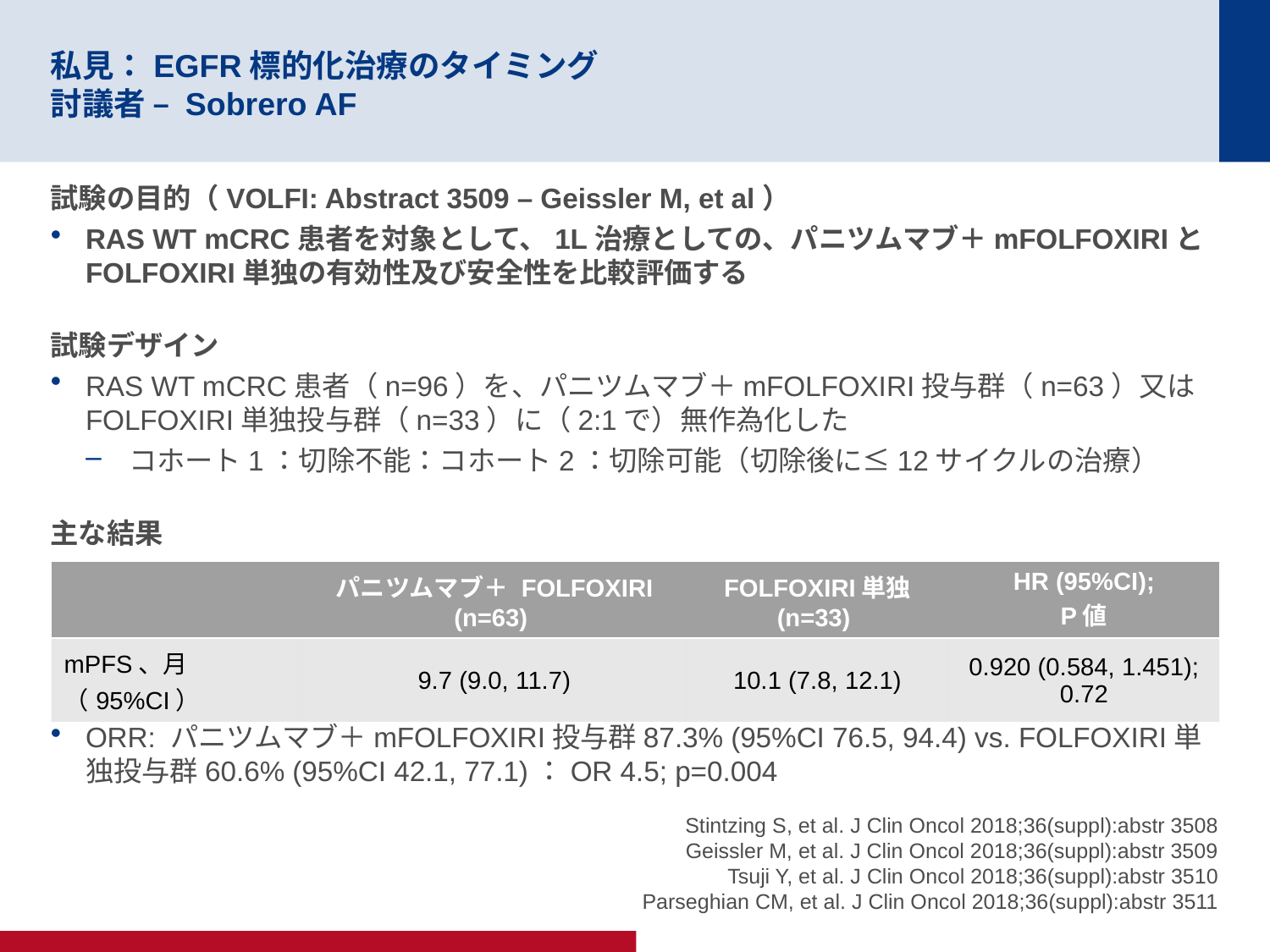

# 私見：EGFR標的化治療のタイミング 討議者 – Sobrero AF
試験の目的（VOLFI: Abstract 3509 – Geissler M, et al）
RAS WT mCRC患者を対象として、1L治療としての、パニツムマブ＋mFOLFOXIRIとFOLFOXIRI単独の有効性及び安全性を比較評価する
試験デザイン
RAS WT mCRC患者（n=96）を、パニツムマブ＋mFOLFOXIRI投与群（n=63）又はFOLFOXIRI単独投与群（n=33）に（2:1で）無作為化した
コホート1：切除不能：コホート2：切除可能（切除後に≤12サイクルの治療）
主な結果

ORR: パニツムマブ＋mFOLFOXIRI投与群87.3% (95%CI 76.5, 94.4) vs. FOLFOXIRI単独投与群60.6% (95%CI 42.1, 77.1)：OR 4.5; p=0.004
|  | パニツムマブ＋ FOLFOXIRI (n=63) | FOLFOXIRI単独 (n=33) | HR (95%CI); P値 |
| --- | --- | --- | --- |
| mPFS、月（95%CI） | 9.7 (9.0, 11.7) | 10.1 (7.8, 12.1) | 0.920 (0.584, 1.451); 0.72 |
Stintzing S, et al. J Clin Oncol 2018;36(suppl):abstr 3508
Geissler M, et al. J Clin Oncol 2018;36(suppl):abstr 3509
Tsuji Y, et al. J Clin Oncol 2018;36(suppl):abstr 3510
Parseghian CM, et al. J Clin Oncol 2018;36(suppl):abstr 3511